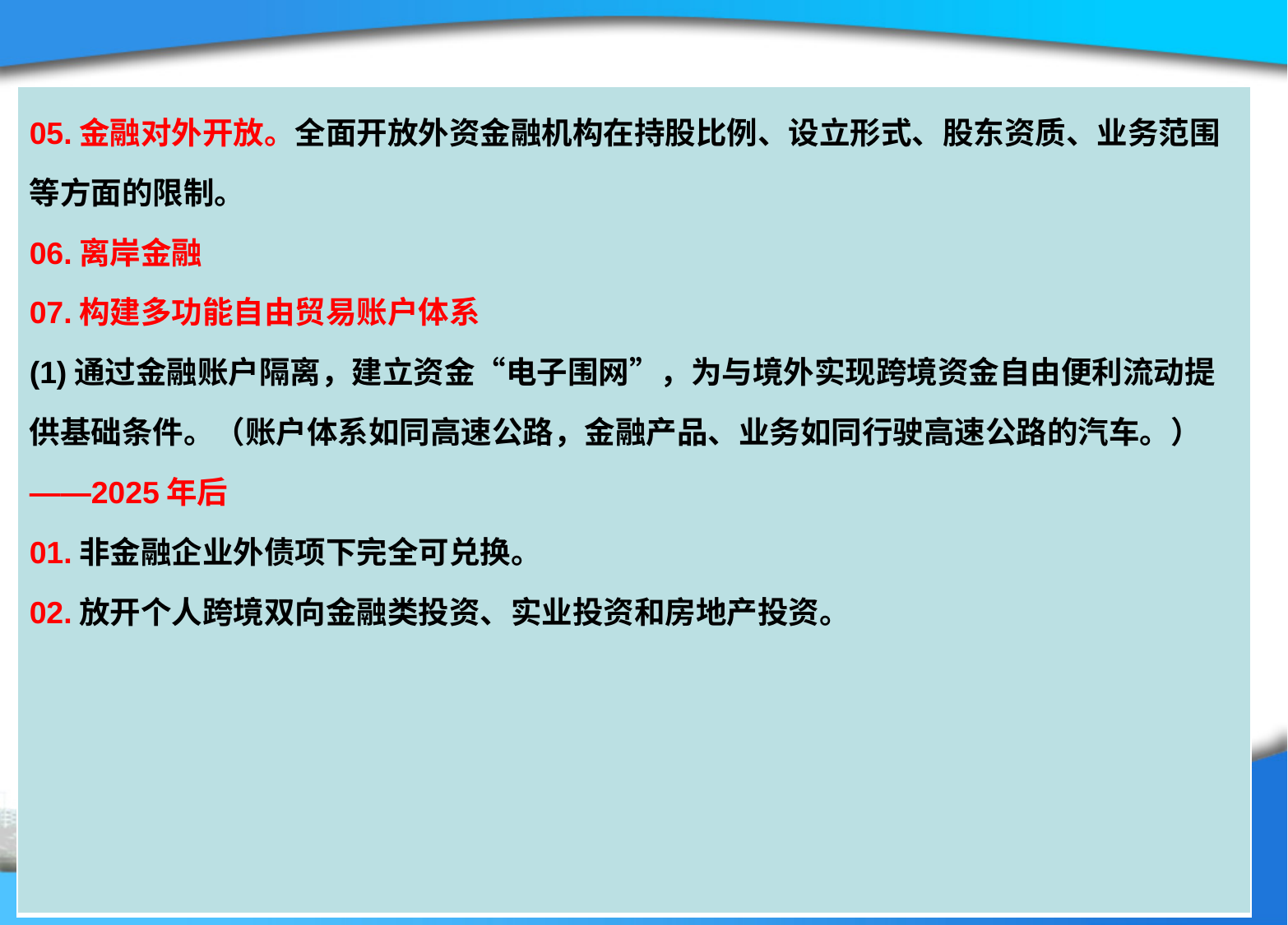

| 05.金融对外开放。全面开放外资金融机构在持股比例、设立形式、股东资质、业务范围等方面的限制。 06.离岸金融 07.构建多功能自由贸易账户体系 (1)通过金融账户隔离，建立资金“电子围网”，为与境外实现跨境资金自由便利流动提供基础条件。（账户体系如同高速公路，金融产品、业务如同行驶高速公路的汽车。） ——2025年后 01.非金融企业外债项下完全可兑换。 02.放开个人跨境双向金融类投资、实业投资和房地产投资。 |
| --- |